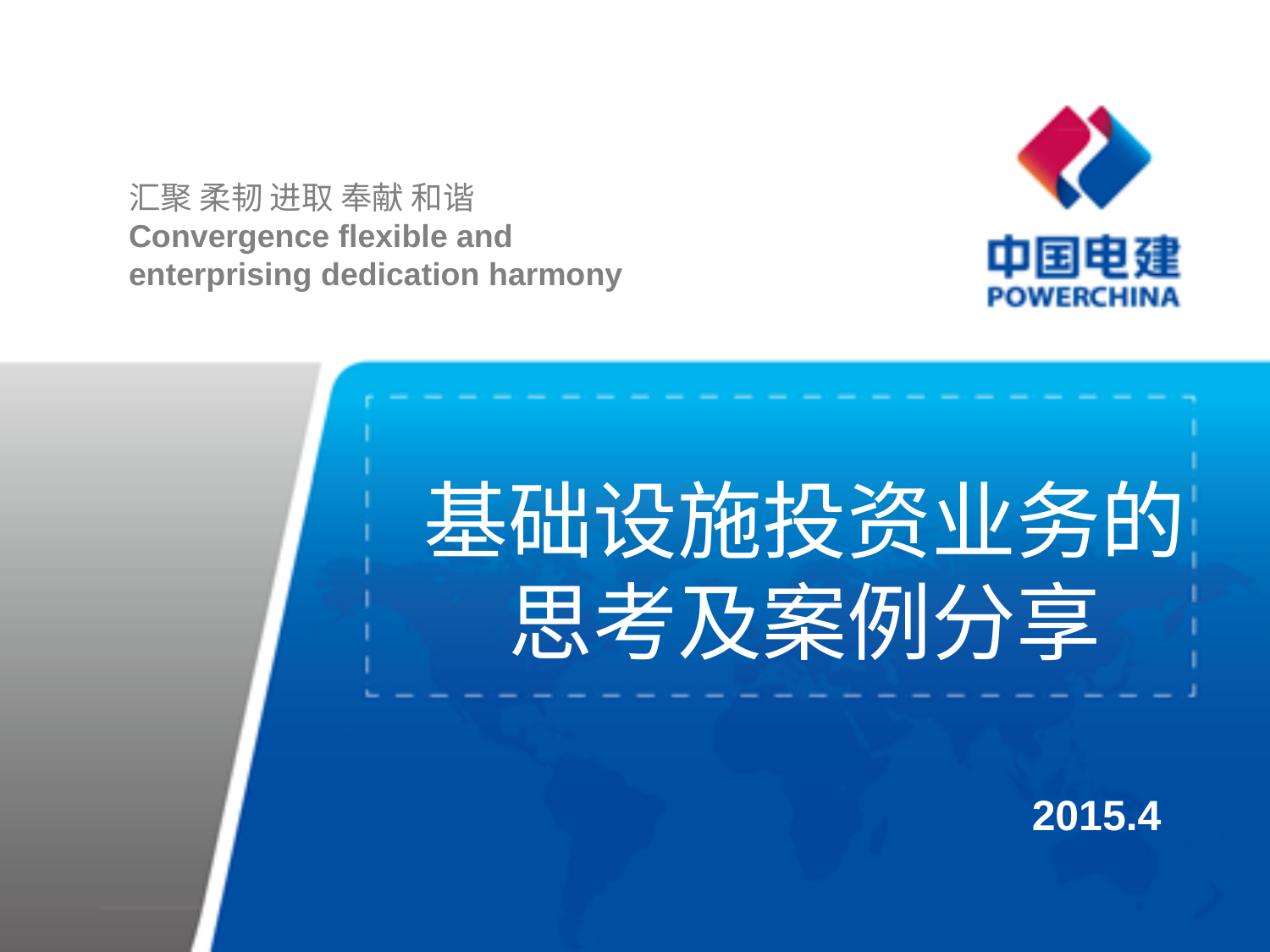

汇聚 柔韧 进取 奉献 和谐
Convergence flexible and
enterprising dedication harmony
基础设施投资业务的思考及案例分享
2015.4